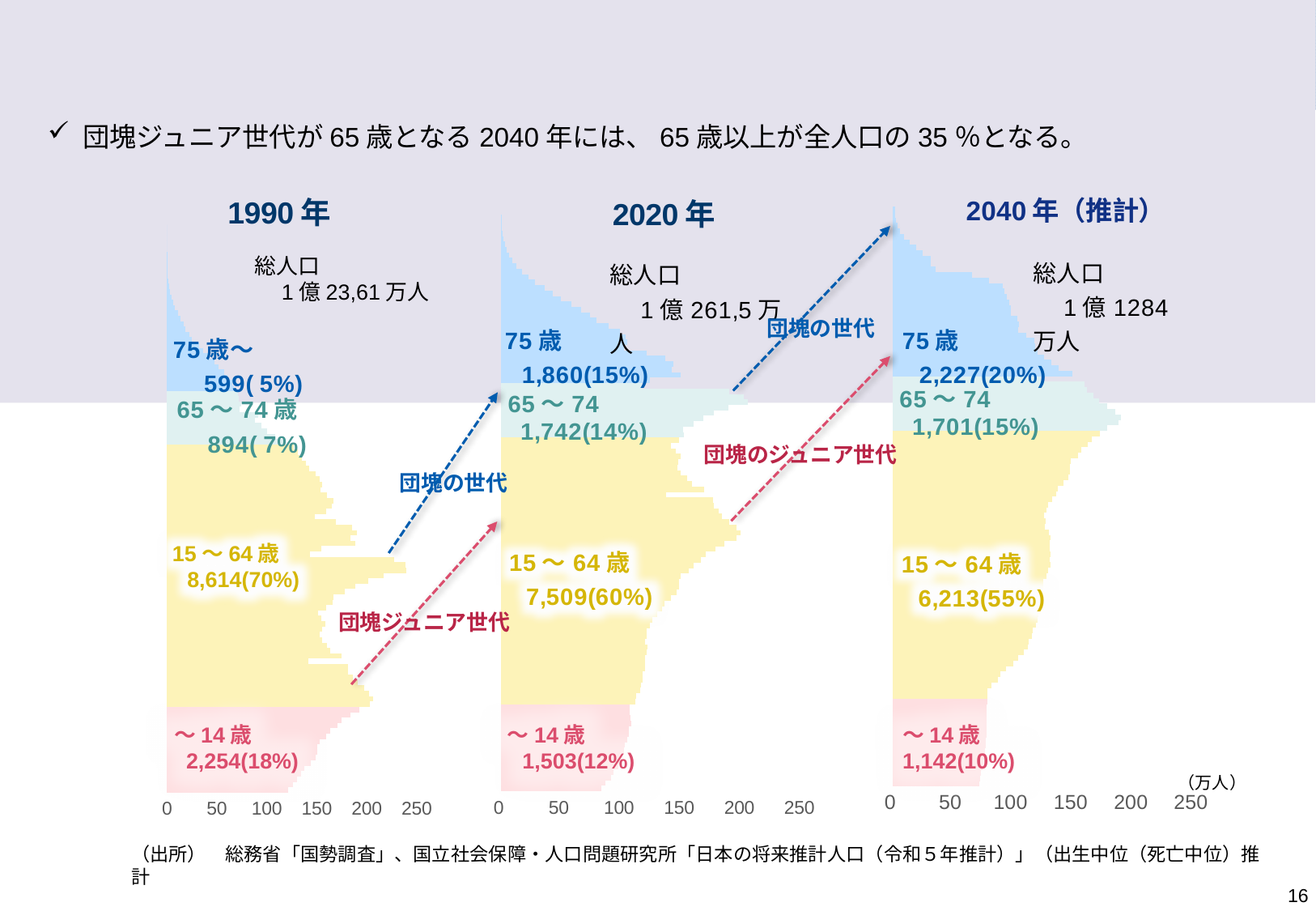

# 日本の人口ピラミッドの変化
団塊ジュニア世代が65歳となる2040年には、65歳以上が全人口の35％となる。

### Chart: 2020年

| Category | 2020 |
|---|---|
| 0歳 | 83.1824 |
| 1歳 | 86.6525 |
| 2歳 | 91.0005 |
| 3歳 | 93.4063 |
| 4歳 | 97.3665 |
| 5歳 | 99.8664 |
| 6歳 | 99.6576 |
| 7歳 | 102.0657 |
| 8歳 | 102.4325 |
| 9歳 | 104.8871 |
| 10歳 | 105.7736 |
| 11歳 | 106.3185 |
| 12歳 | 108.3113 |
| 13歳 | 107.7379 |
| 14歳 | 106.9104 |
| 15歳 | 107.037 |
| 16歳 | 111.3159 |
| 17歳 | 112.3237 |
| 18歳 | 115.1389 |
| 19歳 | 115.9285 |
| 20歳 | 117.7049 |
| 21歳 | 117.4456 |
| 22歳 | 119.3935 |
| 23歳 | 119.3983 |
| 24歳 | 119.1883 |
| 25歳 | 121.038 |
| 26歳 | 121.2167 |
| 27歳 | 119.2761 |
| 28歳 | 120.9983 |
| 29歳 | 120.6673 |
| 30歳 | 123.4225 |
| 31歳 | 125.8775 |
| 32歳 | 129.9569 |
| 33歳 | 133.5672 |
| 34歳 | 135.6353 |
| 35歳 | 140.7719 |
| 36歳 | 145.6774 |
| 37歳 | 147.6522 |
| 38歳 | 147.892 |
| 39歳 | 149.1632 |
| 40歳 | 155.8309 |
| 41歳 | 159.6338 |
| 42歳 | 165.6969 |
| 43歳 | 169.9648 |
| 44歳 | 177.9813 |
| 45歳 | 185.2394 |
| 46歳 | 195.6602 |
| 47歳 | 199.1137 |
| 48歳 | 195.4205 |
| 49歳 | 189.5955 |
| 50歳 | 183.7431 |
| 51歳 | 180.7894 |
| 52歳 | 176.4215 |
| 53歳 | 175.8955 |
| 54歳 | 137.1356 |
| 55歳 | 168.929 |
| 56歳 | 158.291 |
| 57歳 | 154.2017 |
| 58歳 | 149.1947 |
| 59歳 | 146.1318 |
| 60歳 | 146.9672 |
| 61歳 | 149.4495 |
| 62歳 | 145.0282 |
| 63歳 | 140.774 |
| 64歳 | 147.5001 |
| 65歳 | 151.6441 |
| 66歳 | 151.2118 |
| 67歳 | 159.8839 |
| 68歳 | 167.9855 |
| 69歳 | 176.8015 |
| 70歳 | 188.616 |
| 71歳 | 205.2521 |
| 72歳 | 201.4143 |
| 73歳 | 189.3386 |
| 74歳 | 116.5585 |
| 75歳 | 123.4832 |
| 76歳 | 148.8292 |
| 77歳 | 141.6571 |
| 78歳 | 143.0462 |
| 79歳 | 136.0771 |
| 80歳 | 120.6058 |
| 81歳 | 101.7635 |
| 82歳 | 104.8747 |
| 83歳 | 103.5057 |
| 84歳 | 98.9231 |
| 85歳 | 89.3754 |
| 86歳 | 79.4162 |
| 87歳 | 73.9149 |
| 88歳 | 66.2252 |
| 89歳 | 58.0506 |
| 90歳 | 49.3824 |
| 91歳 | 42.5042 |
| 92歳 | 35.8386 |
| 93歳 | 27.7613 |
| 94歳 | 22.4151 |
| 95歳 | 16.9988 |
| 96歳 | 12.3057 |
| 97歳 | 9.0075 |
| 98歳 | 6.4897 |
| 99歳 | 4.4707 |
| 100歳 | 3.2032 |
| 101歳 | 1.7112 |
| 102歳 | 1.1855 |
| 103歳 | 0.7304 |
| 104歳 | 0.4705 |
| 105歳以上 | 0.6515 |

### Chart: 2040年（推計）

| Category | 2040 |
|---|---|
| 0歳 | 72.0 |
| 1歳 | 72.8 |
| 2歳 | 73.6 |
| 3歳 | 74.4 |
| 4歳 | 75.2 |
| 5歳 | 75.8 |
| 6歳 | 76.4 |
| 7歳 | 77.0 |
| 8歳 | 77.4 |
| 9歳 | 77.7 |
| 10歳 | 77.9 |
| 11歳 | 77.9 |
| 12歳 | 77.9 |
| 13歳 | 77.9 |
| 14歳 | 78.0 |
| 15歳 | 78.4 |
| 16歳 | 78.5 |
| 17歳 | 78.4 |
| 18歳 | 82.3 |
| 19歳 | 87.7 |
| 20歳 | 89.3 |
| 21歳 | 94.4 |
| 22歳 | 100.3 |
| 23歳 | 104.1 |
| 24歳 | 109.2 |
| 25歳 | 112.6 |
| 26歳 | 112.9 |
| 27歳 | 115.8 |
| 28歳 | 116.5 |
| 29歳 | 119.1 |
| 30歳 | 120.2 |
| 31歳 | 120.8 |
| 32歳 | 122.8 |
| 33歳 | 122.3 |
| 34歳 | 121.4 |
| 35歳 | 121.5 |
| 36歳 | 125.0 |
| 37歳 | 124.9 |
| 38歳 | 127.5 |
| 39歳 | 129.4 |
| 40歳 | 131.3 |
| 41歳 | 130.3 |
| 42歳 | 131.4 |
| 43歳 | 130.7 |
| 44歳 | 130.2 |
| 45歳 | 131.0 |
| 46歳 | 129.9 |
| 47歳 | 126.4 |
| 48歳 | 126.9 |
| 49歳 | 125.6 |
| 50歳 | 127.7 |
| 51歳 | 129.4 |
| 52歳 | 132.8 |
| 53歳 | 135.8 |
| 54歳 | 137.2 |
| 55歳 | 141.9 |
| 56歳 | 146.2 |
| 57歳 | 147.6 |
| 58歳 | 147.3 |
| 59歳 | 147.9 |
| 60歳 | 153.8 |
| 61歳 | 156.9 |
| 62歳 | 162.1 |
| 63歳 | 165.5 |
| 64歳 | 172.5 |
| 65歳 | 178.6 |
| 66歳 | 187.6 |
| 67歳 | 189.7 |
| 68歳 | 185.0 |
| 69歳 | 178.3 |
| 70歳 | 171.3 |
| 71歳 | 167.1 |
| 72歳 | 161.5 |
| 73歳 | 159.2 |
| 74歳 | 122.8 |
| 75歳 | 149.3 |
| 76歳 | 137.8 |
| 77歳 | 132.1 |
| 78歳 | 125.5 |
| 79歳 | 120.5 |
| 80歳 | 118.5 |
| 81歳 | 117.5 |
| 82歳 | 110.8 |
| 83歳 | 104.1 |
| 84歳 | 105.2 |
| 85歳 | 103.6 |
| 86歳 | 98.4 |
| 87歳 | 98.4 |
| 88歳 | 96.9 |
| 89歳 | 94.6 |
| 90歳 | 92.6 |
| 91歳 | 91.3 |
| 92歳 | 80.1 |
| 93歳 | 66.2 |
| 94歳 | 35.3 |
| 95歳 | 31.8 |
| 96歳 | 31.9 |
| 97歳 | 24.6 |
| 98歳 | 19.7 |
| 99歳 | 14.4 |
| 100歳 | 9.5 |
| 101歳 | 5.8 |
| 102歳 | 4.2 |
| 103歳 | 2.8 |
| 104歳 | 1.8 |
| 105歳以上 | 2.1 |

### Chart: 1990年

| Category | 系列 1 |
|---|---|
| 0歳 | 121.3685 |
| 1歳 | 126.0478 |
| 2歳 | 130.1517 |
| 3歳 | 134.3438 |
| 4歳 | 137.3779 |
| 5歳 | 143.8361 |
| 6歳 | 148.8041 |
| 7歳 | 150.4285 |
| 8歳 | 150.8173 |
| 9歳 | 152.7697 |
| 10歳 | 159.5265 |
| 11歳 | 163.6114 |
| 12歳 | 170.5785 |
| 13歳 | 174.968 |
| 14歳 | 183.9941 |
| 15歳 | 192.343 |
| 16歳 | 203.053 |
| 17歳 | 206.1385 |
| 18歳 | 202.1114 |
| 19歳 | 197.0628 |
| 20歳 | 190.6422 |
| 21歳 | 185.7127 |
| 22歳 | 181.3347 |
| 23歳 | 181.0873 |
| 24歳 | 141.2352 |
| 25歳 | 174.865 |
| 26歳 | 163.6327 |
| 27歳 | 160.0509 |
| 28歳 | 155.2063 |
| 29歳 | 153.3164 |
| 30歳 | 154.9317 |
| 31歳 | 158.4284 |
| 32歳 | 154.8083 |
| 33歳 | 151.0323 |
| 34歳 | 159.5678 |
| 35歳 | 166.1116 |
| 36歳 | 166.4582 |
| 37歳 | 177.9871 |
| 38歳 | 188.7077 |
| 39歳 | 201.1134 |
| 40歳 | 217.1387 |
| 41歳 | 239.3337 |
| 42歳 | 238.5137 |
| 43歳 | 227.7715 |
| 44歳 | 143.0714 |
| 45歳 | 154.5924 |
| 46歳 | 188.6926 |
| 47歳 | 183.5618 |
| 48歳 | 189.7736 |
| 49歳 | 185.1808 |
| 50歳 | 169.3547 |
| 51歳 | 148.0437 |
| 52歳 | 159.655 |
| 53歳 | 165.0934 |
| 54歳 | 166.6918 |
| 55歳 | 160.4726 |
| 56歳 | 154.0914 |
| 57歳 | 155.7041 |
| 58歳 | 153.1802 |
| 59歳 | 149.0405 |
| 60歳 | 142.1899 |
| 61歳 | 139.1994 |
| 62歳 | 135.1066 |
| 63歳 | 131.1019 |
| 64歳 | 126.9036 |
| 65歳 | 119.2291 |
| 66歳 | 107.9429 |
| 67歳 | 100.2117 |
| 68歳 | 94.5202 |
| 69歳 | 88.4537 |
| 70歳 | 91.3365 |
| 71歳 | 72.9445 |
| 72歳 | 74.0123 |
| 73歳 | 72.0881 |
| 74歳 | 71.372 |
| 75歳 | 67.1353 |
| 76歳 | 65.484 |
| 77歳 | 60.7822 |
| 78歳 | 57.0999 |
| 79歳 | 51.3199 |
| 80歳 | 47.2578 |
| 81歳 | 42.2144 |
| 82歳 | 36.5509 |
| 83歳 | 32.5174 |
| 84歳 | 24.7453 |
| 85歳 | 22.6914 |
| 86歳 | 18.9128 |
| 87歳 | 16.8327 |
| 88歳 | 13.7602 |
| 89歳 | 11.1079 |
| 90歳 | 8.2892 |
| 91歳 | 6.0798 |
| 92歳 | 4.7454 |
| 93歳 | 3.3525 |
| 94歳 | 2.325 |
| 95歳 | 1.5613 |
| 96歳 | 0.9943 |
| 97歳 | 0.6348 |
| 98歳 | 0.3962 |
| 99歳 | 0.2356 |
| 100歳 | 0.3223 |
| 101歳 | 0.0 |
| 102歳 | 0.0 |
| 103歳 | 0.0 |
| 104歳 | 0.0 |
| 105歳以上 | 0.0 |
総人口
　1億23,61万人
15～64歳
  8,614(70%)
～14歳
  2,254(18%)
～14歳
  1,503(12%)
～14歳　　1,142(10%)
団塊の世代
団塊のジュニア世代
団塊の世代
団塊ジュニア世代
（万人）
（出所）　総務省「国勢調査」、国立社会保障・人口問題研究所「日本の将来推計人口（令和５年推計）」（出生中位（死亡中位）推計
16